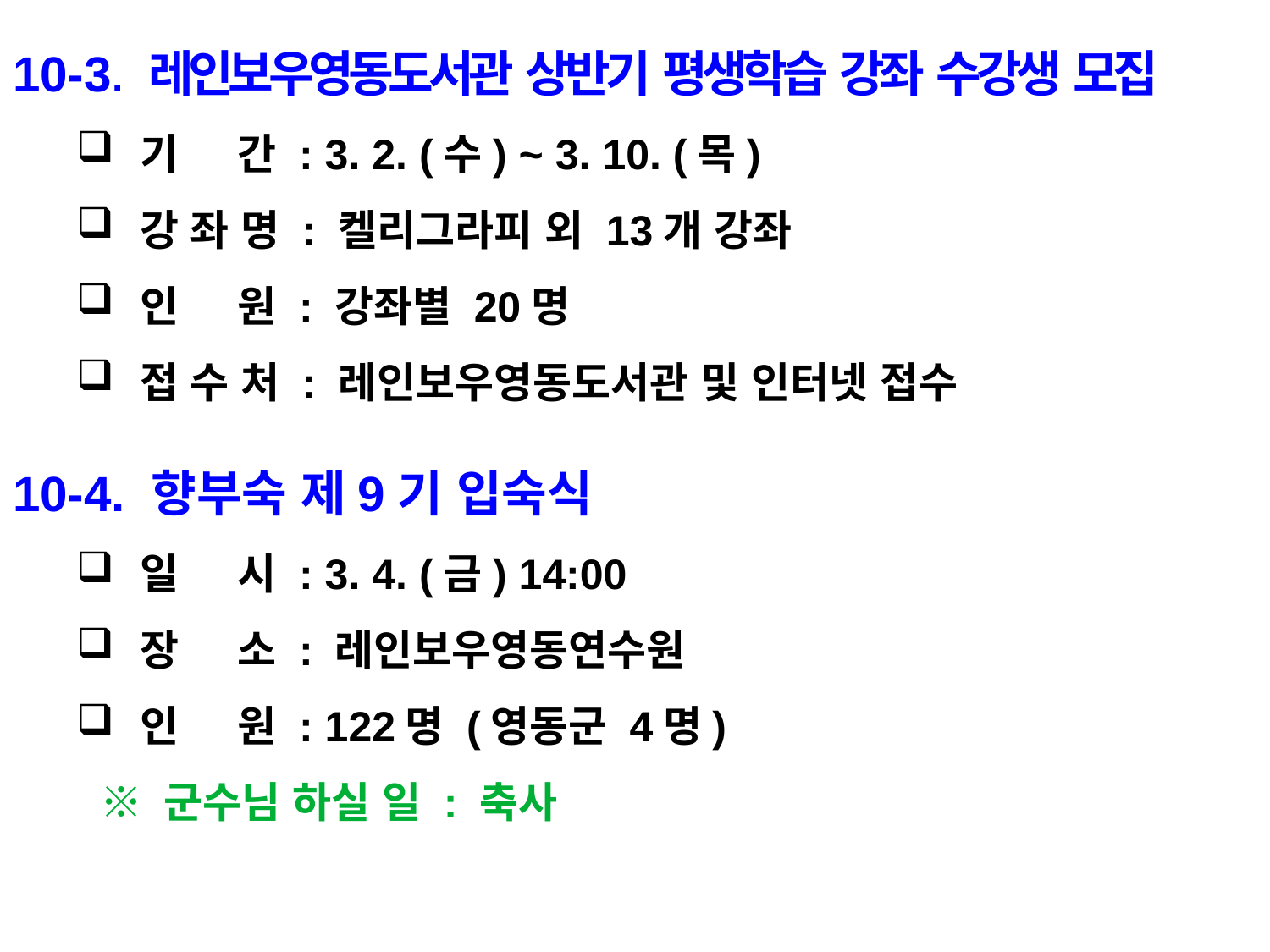

10-3. 레인보우영동도서관  상반기  평생학습  강좌  수강생  모집
기     간 : 3. 2. (수) ~ 3. 10. (목)
강 좌 명 : 켈리그라피 외 13개 강좌
인     원 : 강좌별 20명
접 수 처 : 레인보우영동도서관 및 인터넷 접수

10-4. 향부숙 제9기 입숙식
일     시 : 3. 4. (금) 14:00
장     소 : 레인보우영동연수원
인     원 : 122명 (영동군 4명)
  ※ 군수님 하실 일 : 축사